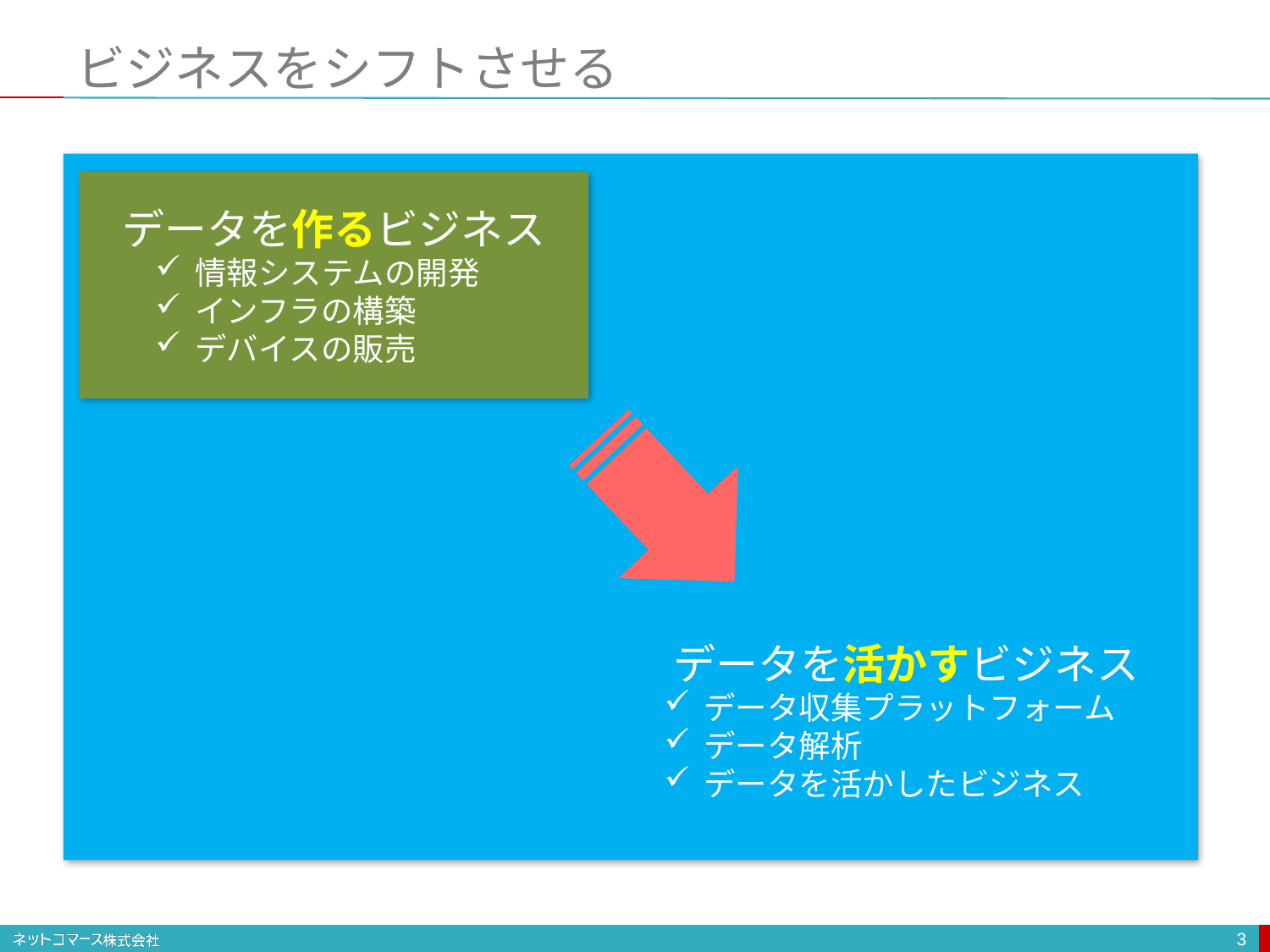

# ビジネスをシフトさせる

データを活かすビジネス
データ収集プラットフォーム
データ解析
データを活かしたビジネス
データを作るビジネス
情報システムの開発
インフラの構築
デバイスの販売
3